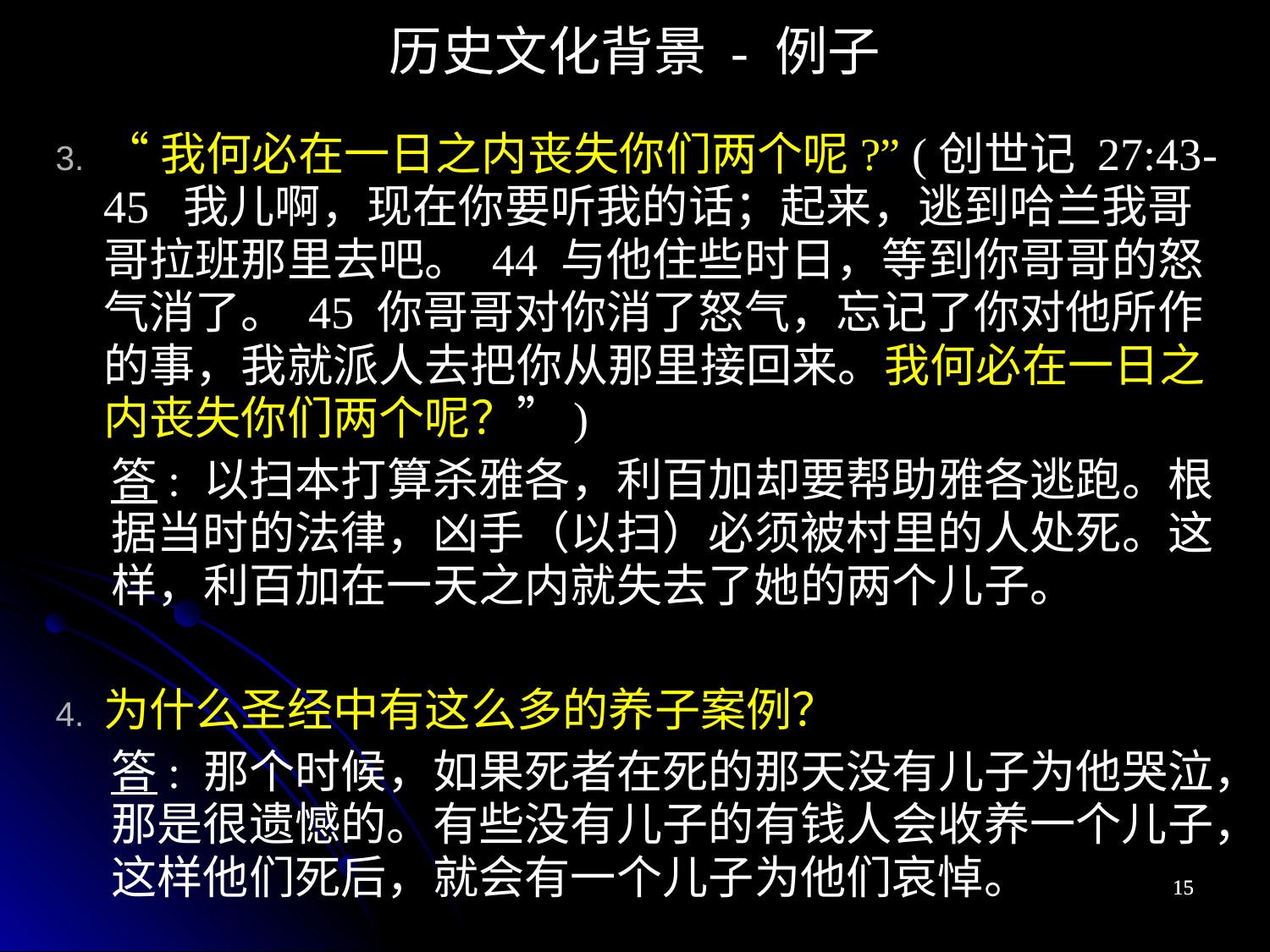

历史文化背景 - 例子
“我何必在一日之内丧失你们两个呢?” (创世记 27:43-45  我儿啊，现在你要听我的话；起来，逃到哈兰我哥哥拉班那里去吧。 44 与他住些时日，等到你哥哥的怒气消了。 45 你哥哥对你消了怒气，忘记了你对他所作的事，我就派人去把你从那里接回来。我何必在一日之内丧失你们两个呢？”)
答: 以扫本打算杀雅各，利百加却要帮助雅各逃跑。根据当时的法律，凶手（以扫）必须被村里的人处死。这样，利百加在一天之内就失去了她的两个儿子。

为什么圣经中有这么多的养子案例？
答: 那个时候，如果死者在死的那天没有儿子为他哭泣，那是很遗憾的。有些没有儿子的有钱人会收养一个儿子，这样他们死后，就会有一个儿子为他们哀悼。

15
15